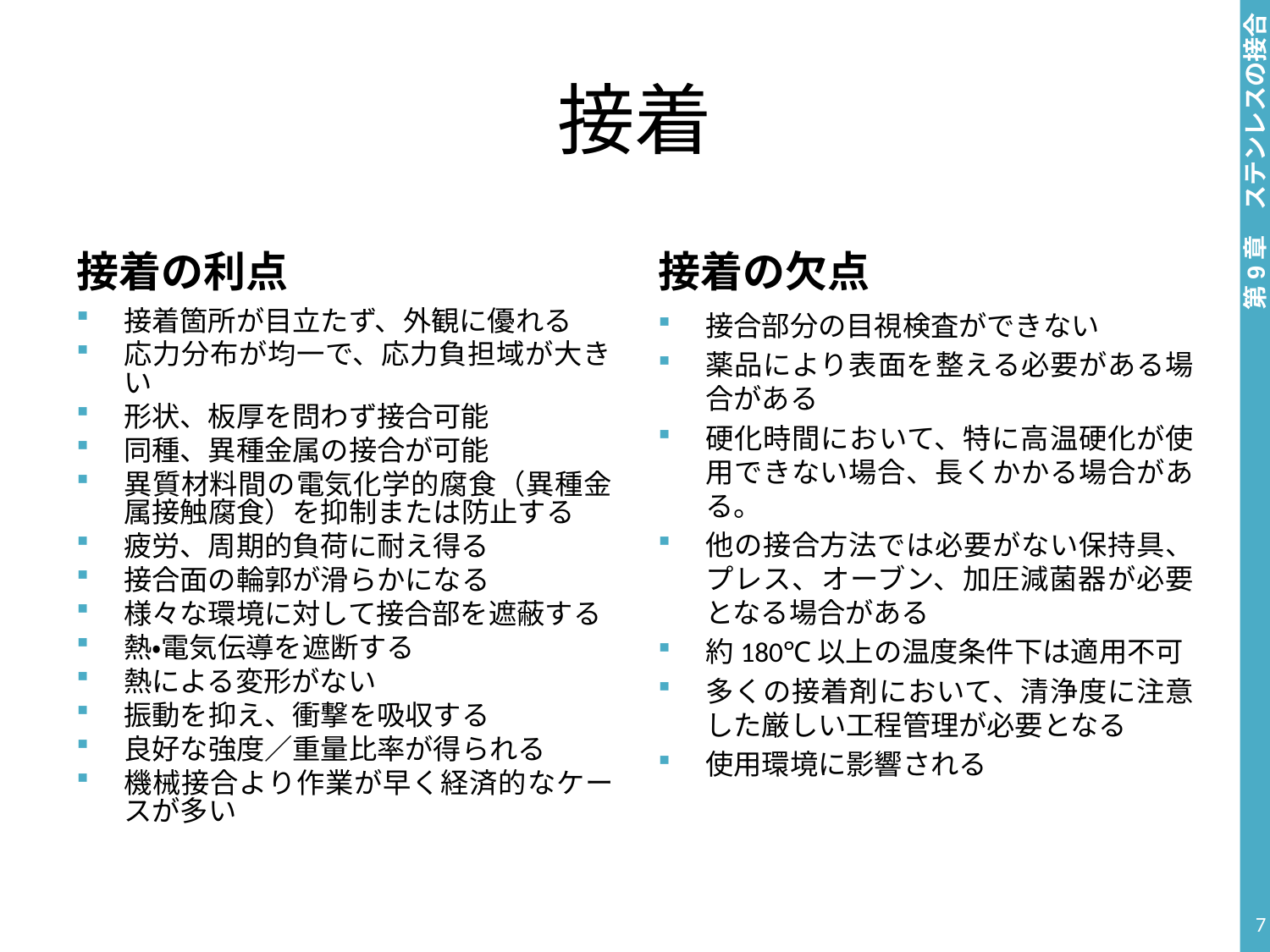

# 接着
接着の利点
接着の欠点
接着箇所が目立たず、外観に優れる
応力分布が均一で、応力負担域が大きい
形状、板厚を問わず接合可能
同種、異種金属の接合が可能
異質材料間の電気化学的腐食（異種金属接触腐食）を抑制または防止する
疲労、周期的負荷に耐え得る
接合面の輪郭が滑らかになる
様々な環境に対して接合部を遮蔽する
熱・電気伝導を遮断する
熱による変形がない
振動を抑え、衝撃を吸収する
良好な強度／重量比率が得られる
機械接合より作業が早く経済的なケースが多い
接合部分の目視検査ができない
薬品により表面を整える必要がある場合がある
硬化時間において、特に高温硬化が使用できない場合、長くかかる場合がある。
他の接合方法では必要がない保持具、プレス、オーブン、加圧減菌器が必要となる場合がある
約180℃以上の温度条件下は適用不可
多くの接着剤において、清浄度に注意した厳しい工程管理が必要となる
使用環境に影響される
7